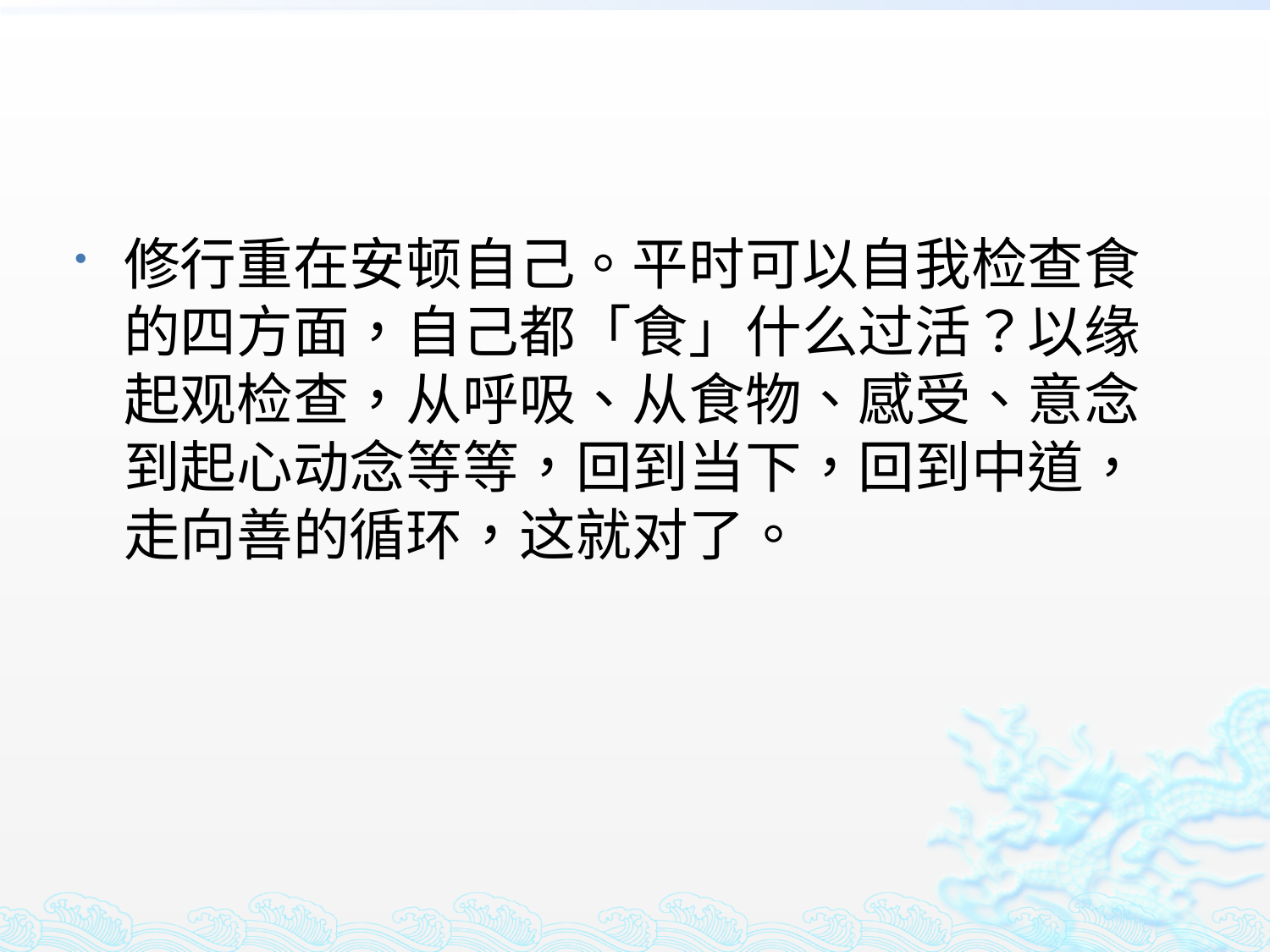

修行重在安顿自己。平时可以自我检查食的四方面，自己都「食」什么过活？以缘起观检查，从呼吸、从食物、感受、意念到起心动念等等，回到当下，回到中道，走向善的循环，这就对了。